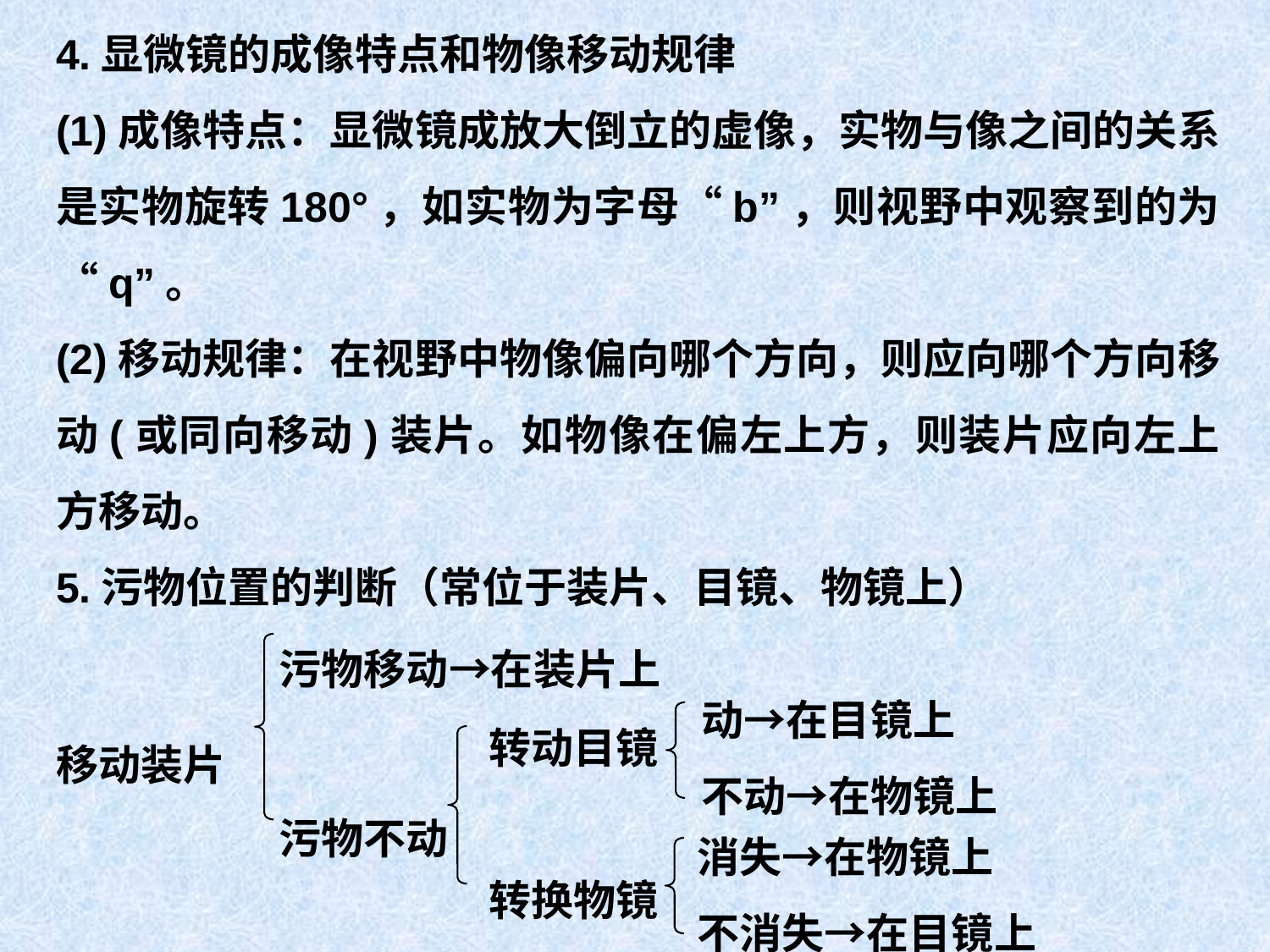

4.显微镜的成像特点和物像移动规律
(1)成像特点：显微镜成放大倒立的虚像，实物与像之间的关系是实物旋转180°，如实物为字母“b”，则视野中观察到的为“q”。
(2)移动规律：在视野中物像偏向哪个方向，则应向哪个方向移动(或同向移动)装片。如物像在偏左上方，则装片应向左上方移动。
5.污物位置的判断（常位于装片、目镜、物镜上）

移动装片
污物移动→在装片上

污物不动

动→在目镜上
不动→在物镜上
转动目镜

转换物镜

消失→在物镜上
不消失→在目镜上